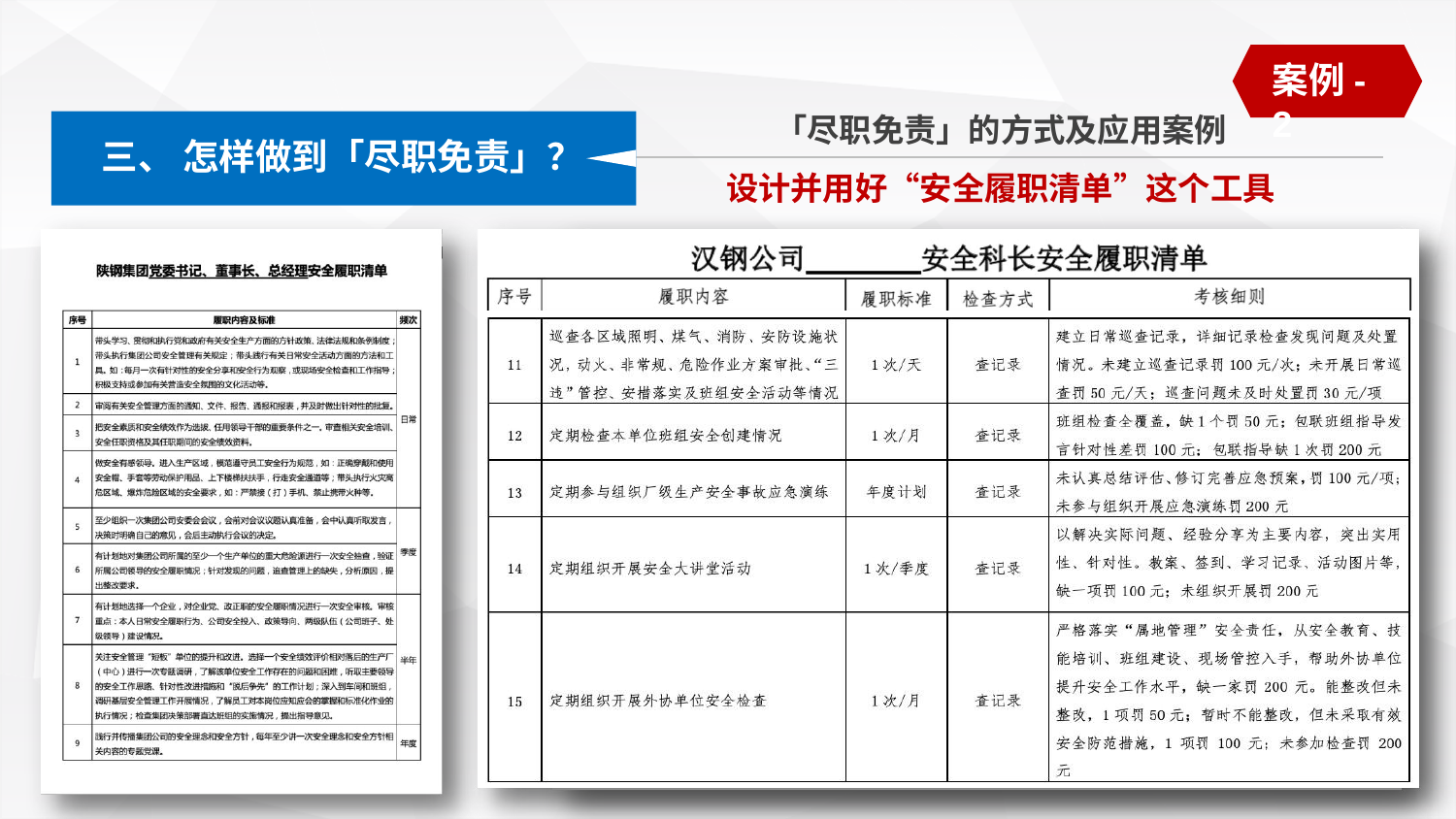

案例-2
「尽职免责」的方式及应用案例

三、 怎样做到「尽职免责」？

设计并用好“安全履职清单”这个工具